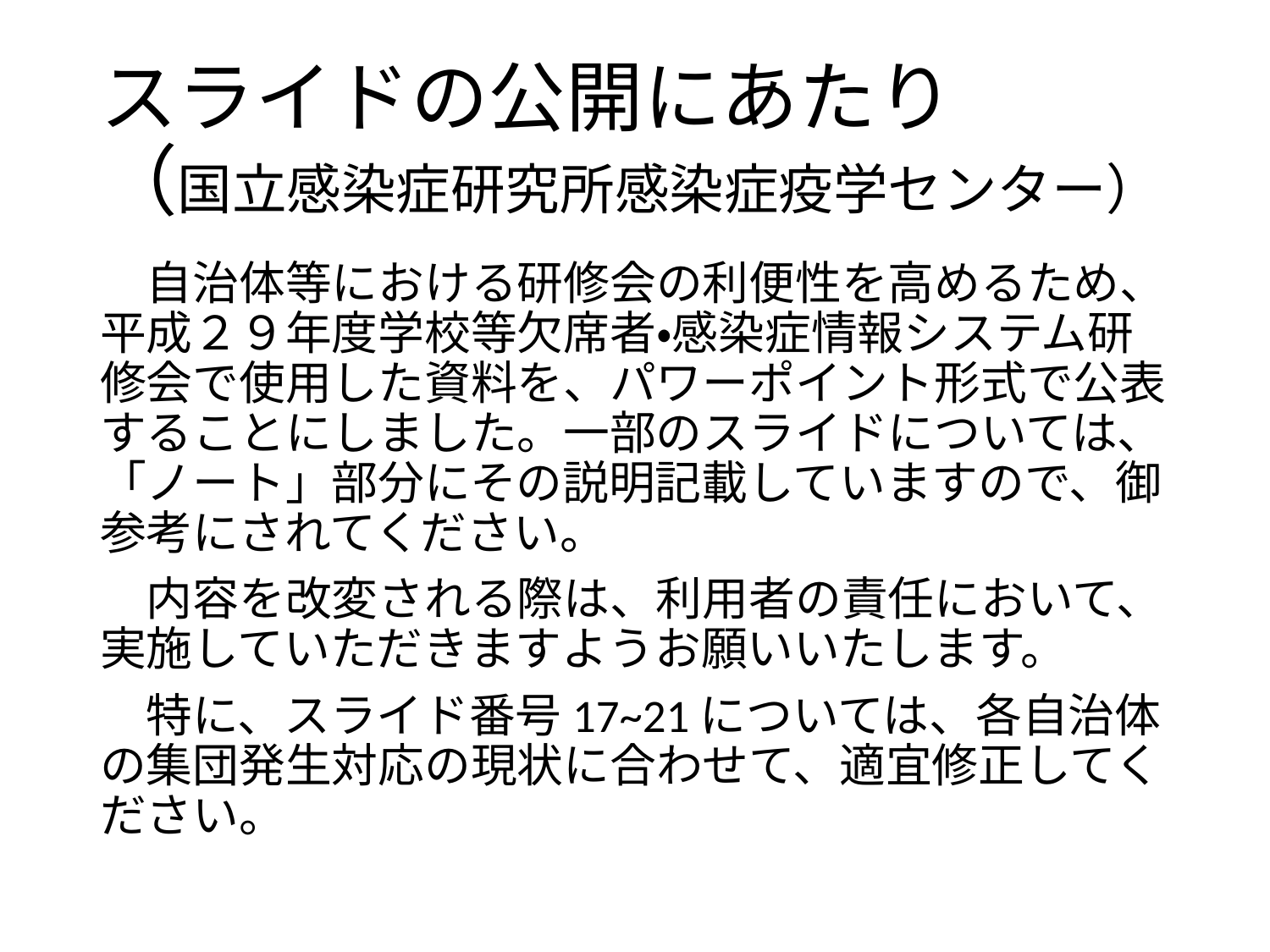

# スライドの公開にあたり （国立感染症研究所感染症疫学センター）
　自治体等における研修会の利便性を高めるため、平成２９年度学校等欠席者・感染症情報システム研修会で使用した資料を、パワーポイント形式で公表することにしました。一部のスライドについては、「ノート」部分にその説明記載していますので、御参考にされてください。
　内容を改変される際は、利用者の責任において、実施していただきますようお願いいたします。
　特に、スライド番号17~21については、各自治体の集団発生対応の現状に合わせて、適宜修正してください。